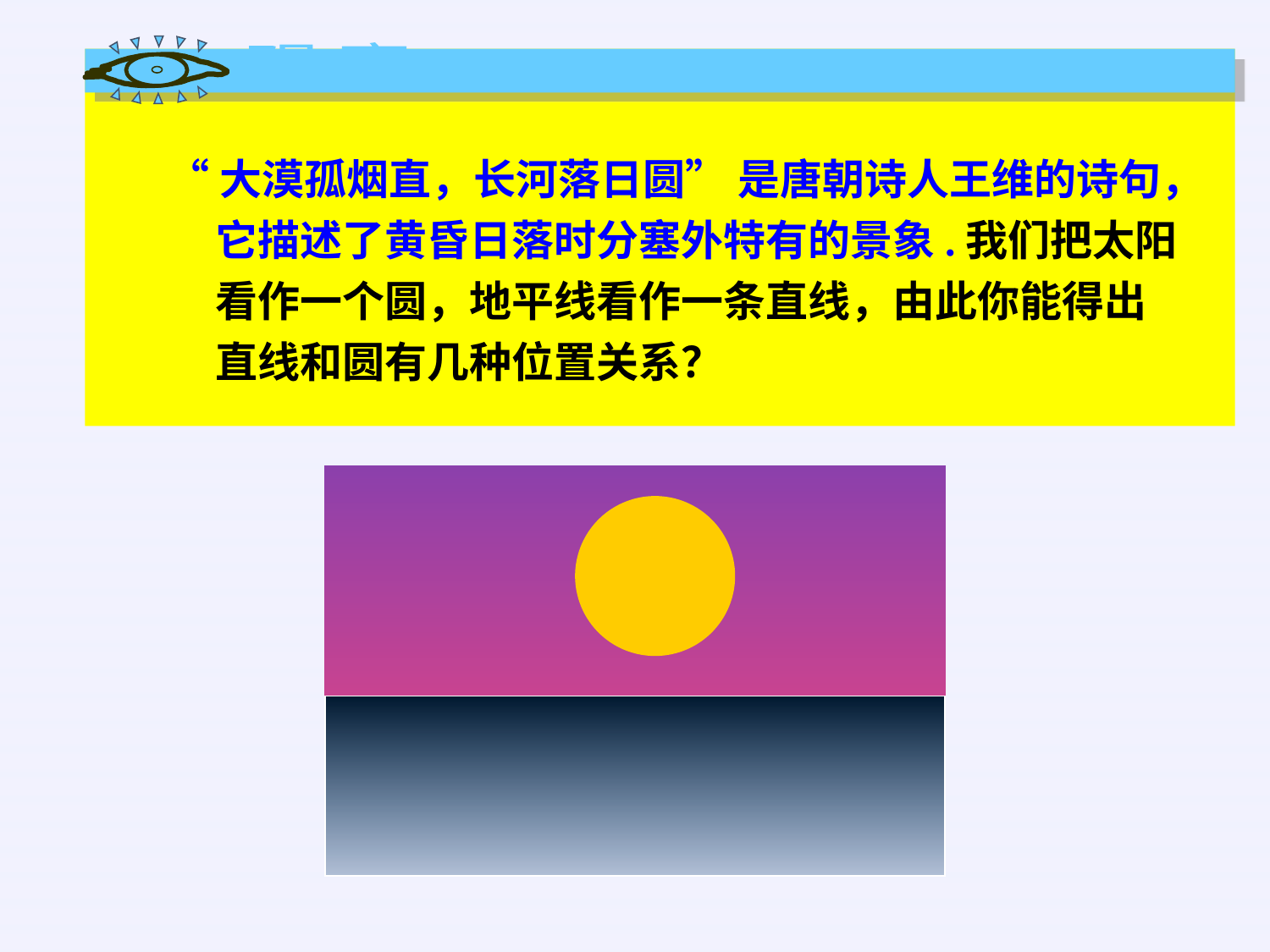

观 察

“大漠孤烟直，长河落日圆” 是唐朝诗人王维的诗句，它描述了黄昏日落时分塞外特有的景象.我们把太阳看作一个圆，地平线看作一条直线，由此你能得出直线和圆有几种位置关系？